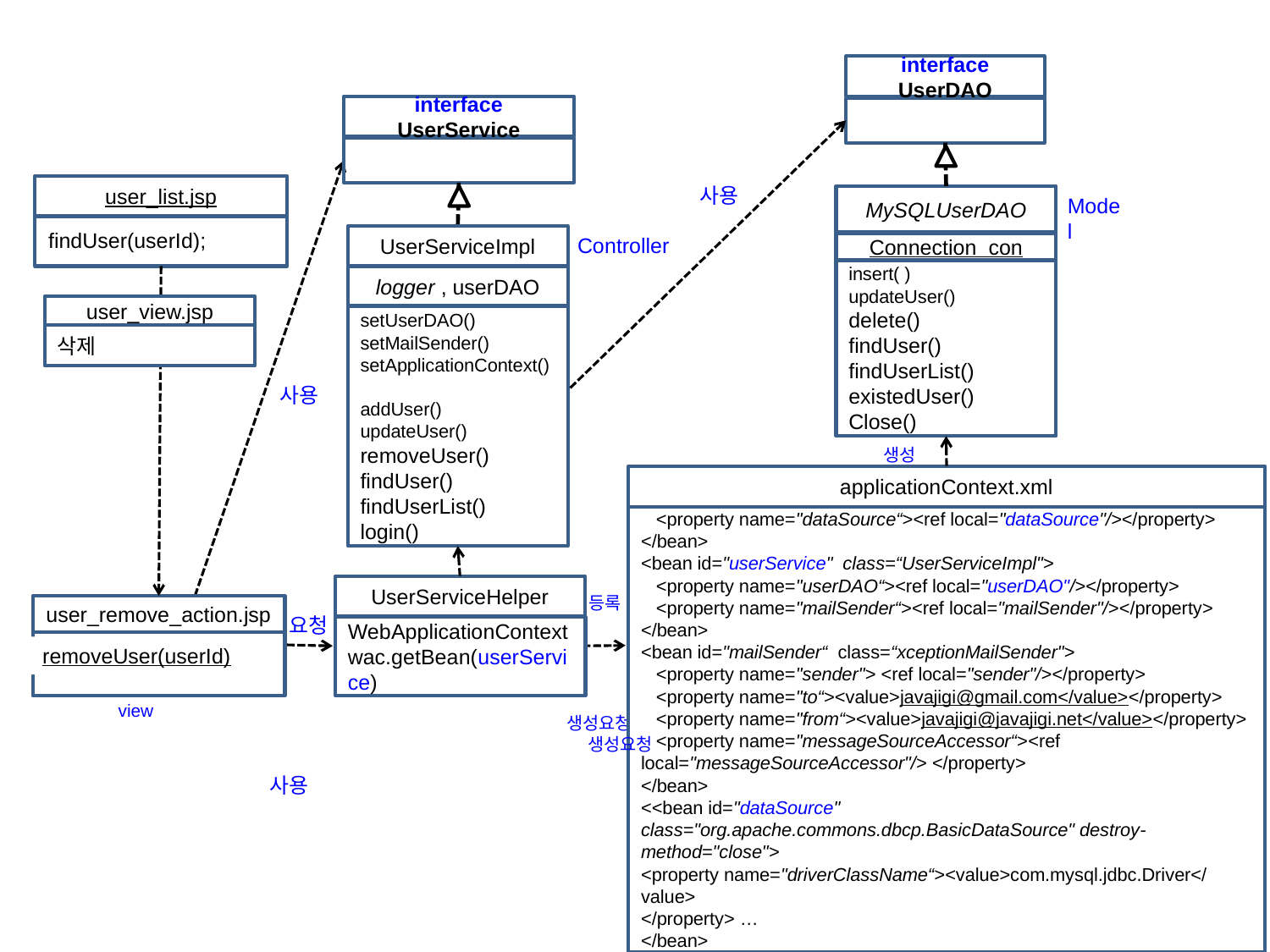

interface UserDAO

interface UserService

사용
user_list.jsp

findUser(userId);

MySQLUserDAO
Connection  con
insert( )
updateUser()
delete()
findUser()
findUserList()
existedUser()
Close()
Model
UserServiceImpl
logger , userDAO
setUserDAO()
setMailSender()
setApplicationContext()

addUser()
updateUser()
removeUser()
findUser()
findUserList()
login()
Controller
user_view.jsp
삭제
사용
생성
applicationContext.xml
<bean id="userDAO" class=“MySQLUserDAO">
   <property name="dataSource“><ref local="dataSource"/></property>
</bean>
<bean id="userService"  class=“UserServiceImpl">
   <property name="userDAO“><ref local="userDAO"/></property>
   <property name="mailSender“><ref local="mailSender"/></property>
</bean>
<bean id="mailSender“  class=“xceptionMailSender">
   <property name="sender"> <ref local="sender"/></property>
   <property name="to“><value>javajigi@gmail.com</value></property>
   <property name="from“><value>javajigi@javajigi.net</value></property>
   <property name="messageSourceAccessor“><ref local="messageSourceAccessor"/> </property>
</bean>
<<bean id="dataSource" class="org.apache.commons.dbcp.BasicDataSource" destroy-method="close">
<property name="driverClassName“><value>com.mysql.jdbc.Driver</value>
</property> …
</bean>

사용
UserServiceHelper
WebApplicationContext
wac.getBean(userService)
생성
등록
user_remove_action.jsp

removeUser(userId)
요청
view
생성요청
생성요청
사용